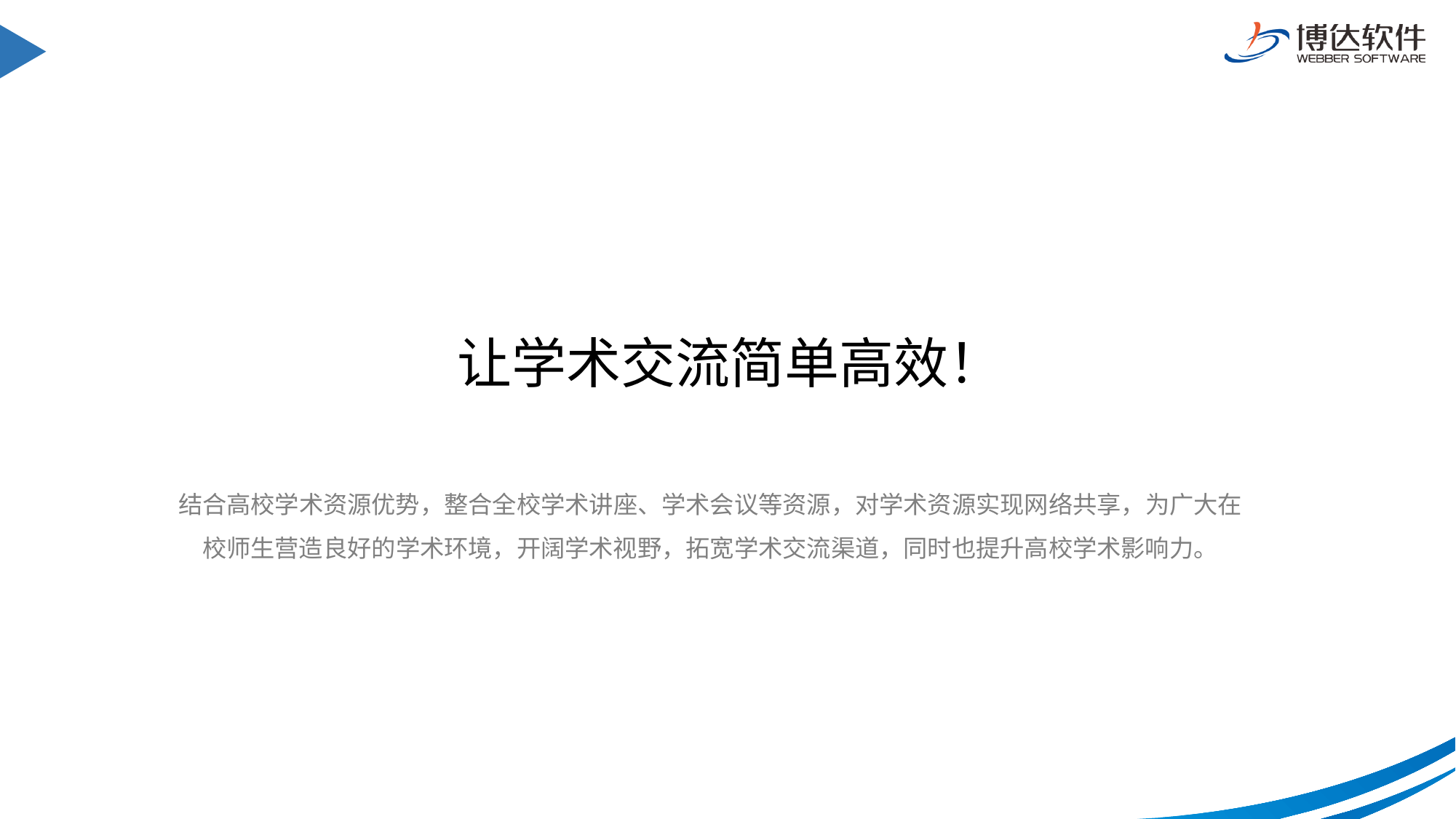

让学术交流简单高效！
结合高校学术资源优势，整合全校学术讲座、学术会议等资源，对学术资源实现网络共享，为广大在校师生营造良好的学术环境，开阔学术视野，拓宽学术交流渠道，同时也提升高校学术影响力。